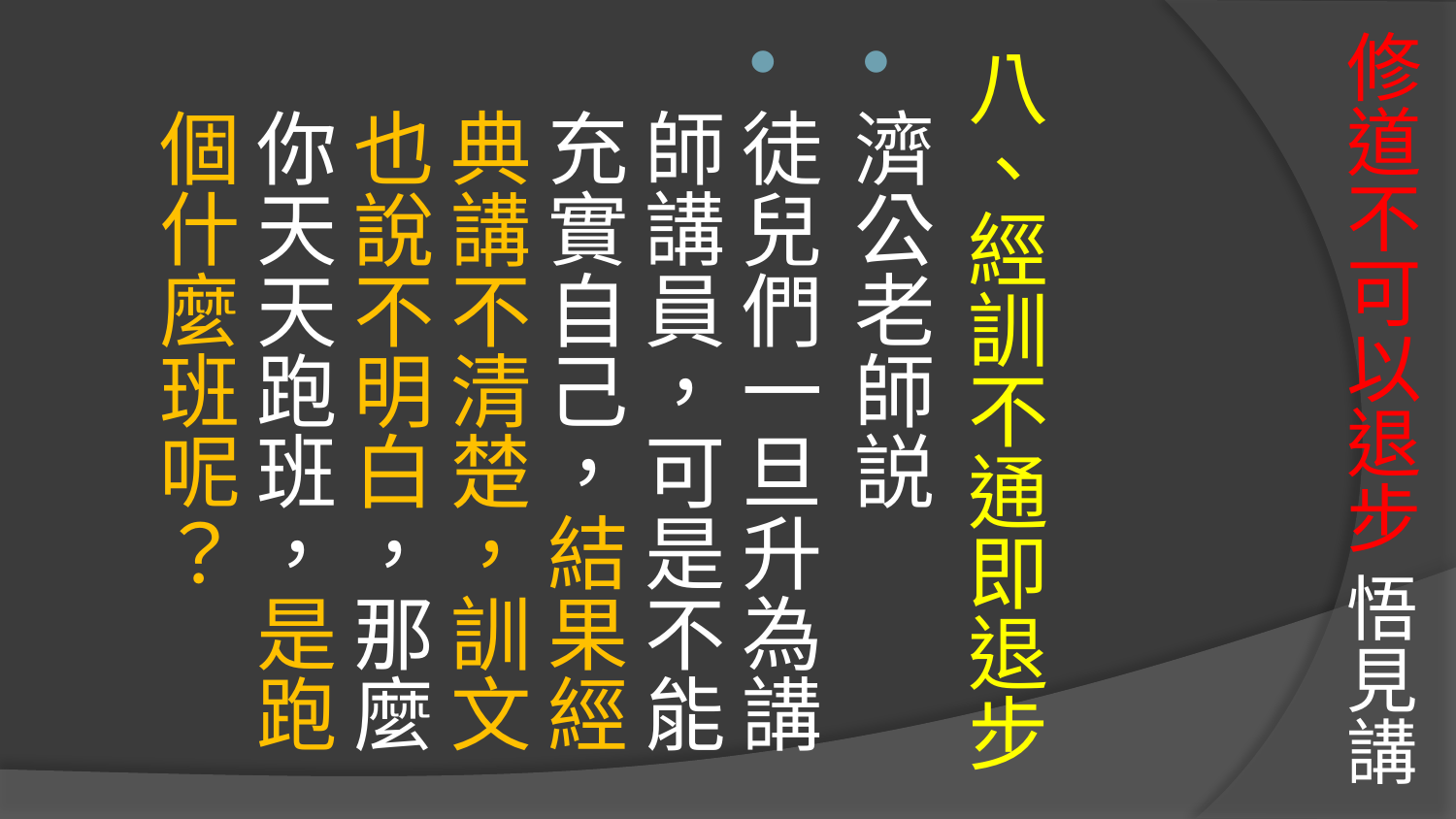

# 修道不可以退步 悟見講
八、經訓不通即退步
濟公老師説
徒兒們一旦升為講師講員，可是不能充實自己，結果經典講不清楚，訓文也說不明白，那麼你天天跑班，是跑個什麼班呢？